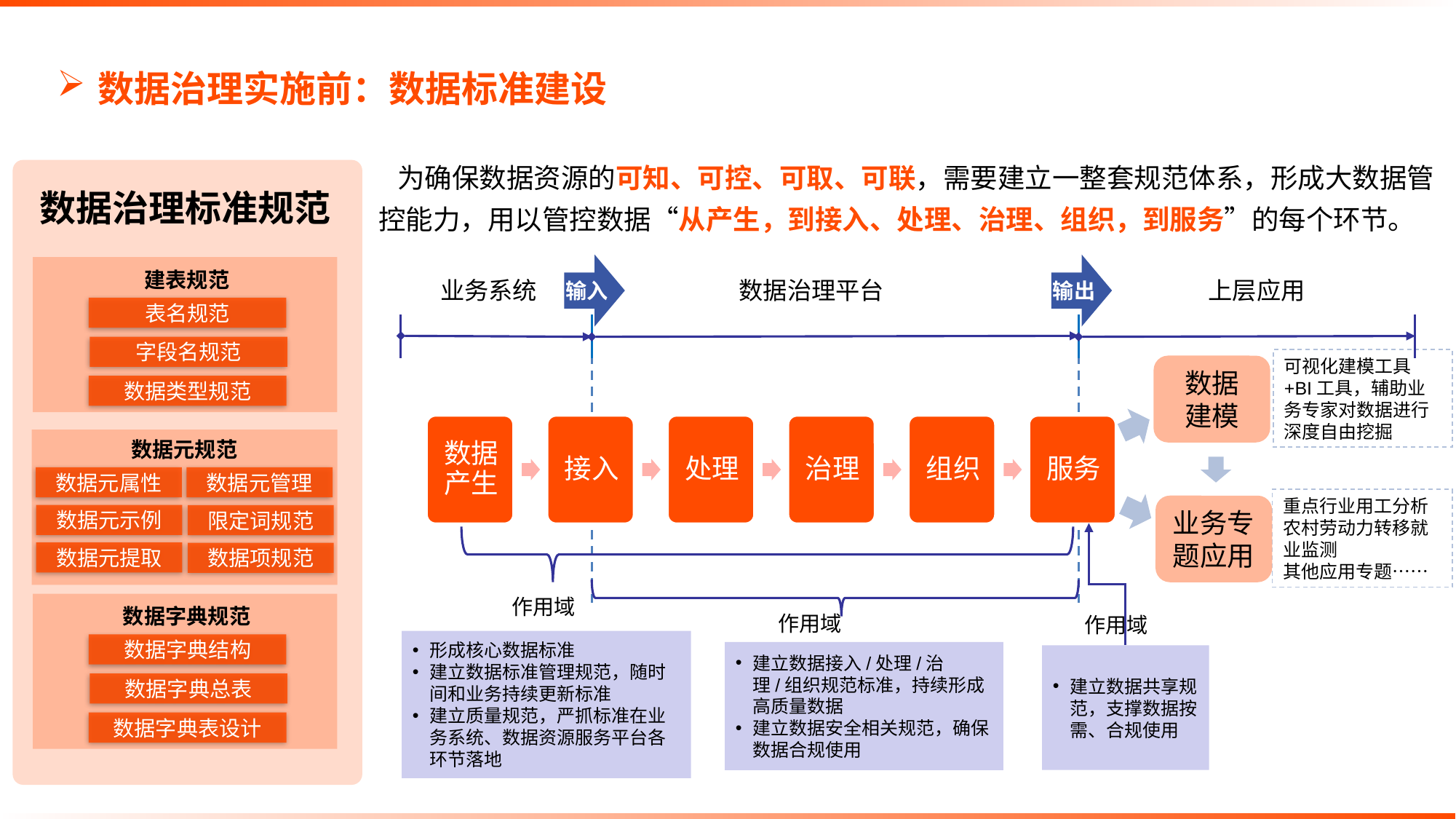

# 数据治理实施前：数据标准建设
  为确保数据资源的可知、可控、可取、可联，需要建立一整套规范体系，形成大数据管控能力，用以管控数据“从产生，到接入、处理、治理、组织，到服务”的每个环节。

数据治理标准规范

建表规范
表名规范
字段名规范
数据类型规范

数据元规范
数据元属性
数据元管理
数据元示例
限定词规范
数据元提取
数据项规范

数据字典规范
数据字典结构
数据字典总表
数据字典表设计

输入
输出
业务系统
数据治理平台
上层应用
可视化建模工具+BI工具，辅助业务专家对数据进行深度自由挖掘

数据
建模
数据
产生

接入

处理

治理

组织

服务

重点行业用工分析
农村劳动力转移就业监测
其他应用专题……

业务专题应用
作用域
作用域
作用域
形成核心数据标准
建立数据标准管理规范，随时间和业务持续更新标准
建立质量规范，严抓标准在业务系统、数据资源服务平台各环节落地
建立数据接入/处理/治理/组织规范标准，持续形成高质量数据
建立数据安全相关规范，确保数据合规使用
建立数据共享规范，支撑数据按需、合规使用